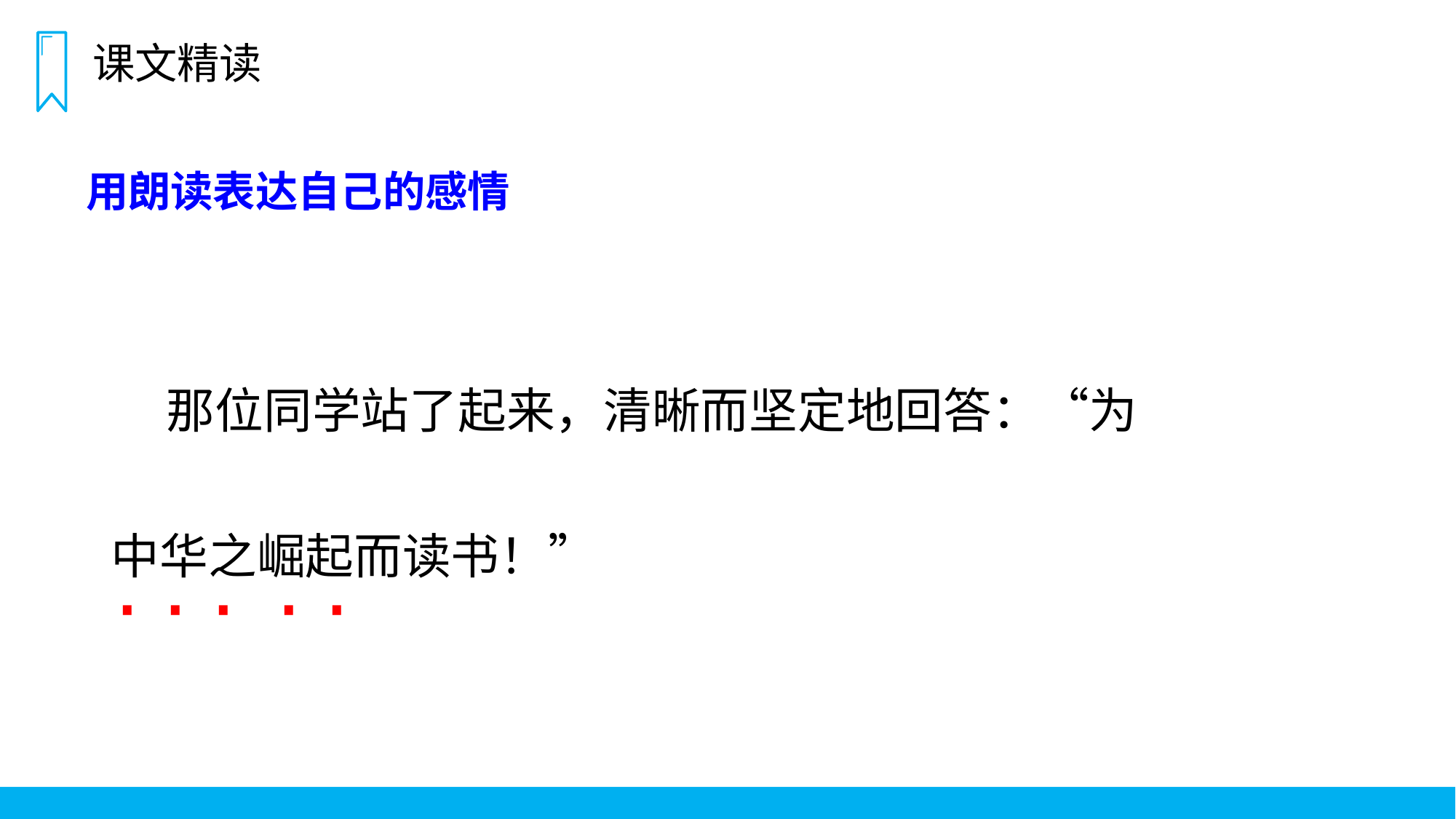

课文精读
用朗读表达自己的感情
    那位同学站了起来，清晰而坚定地回答：“为中华之崛起而读书！”
·
·
·
·
·